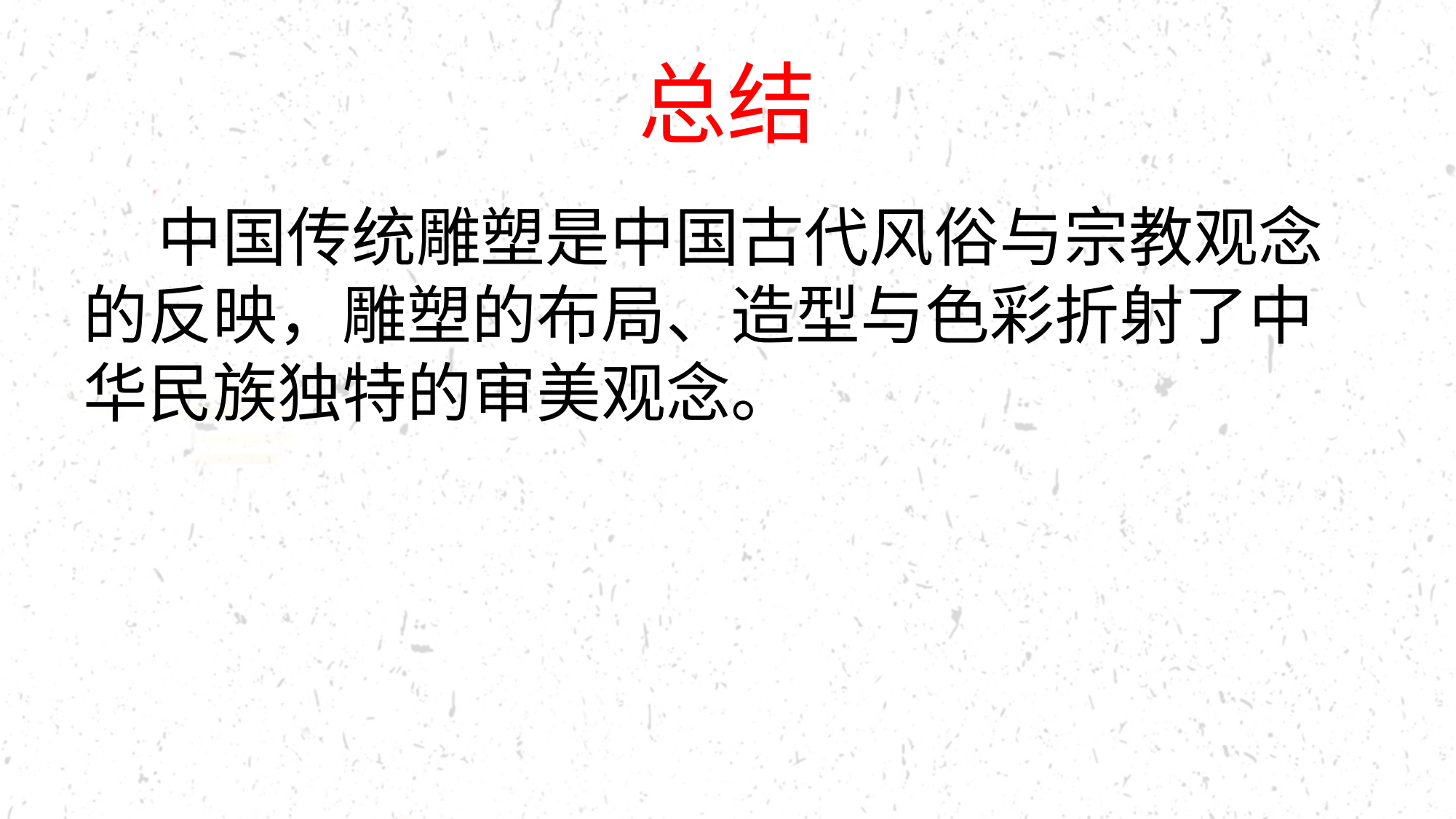

# 总结
    中国传统雕塑是中国古代风俗与宗教观念的反映，雕塑的布局、造型与色彩折射了中华民族独特的审美观念。